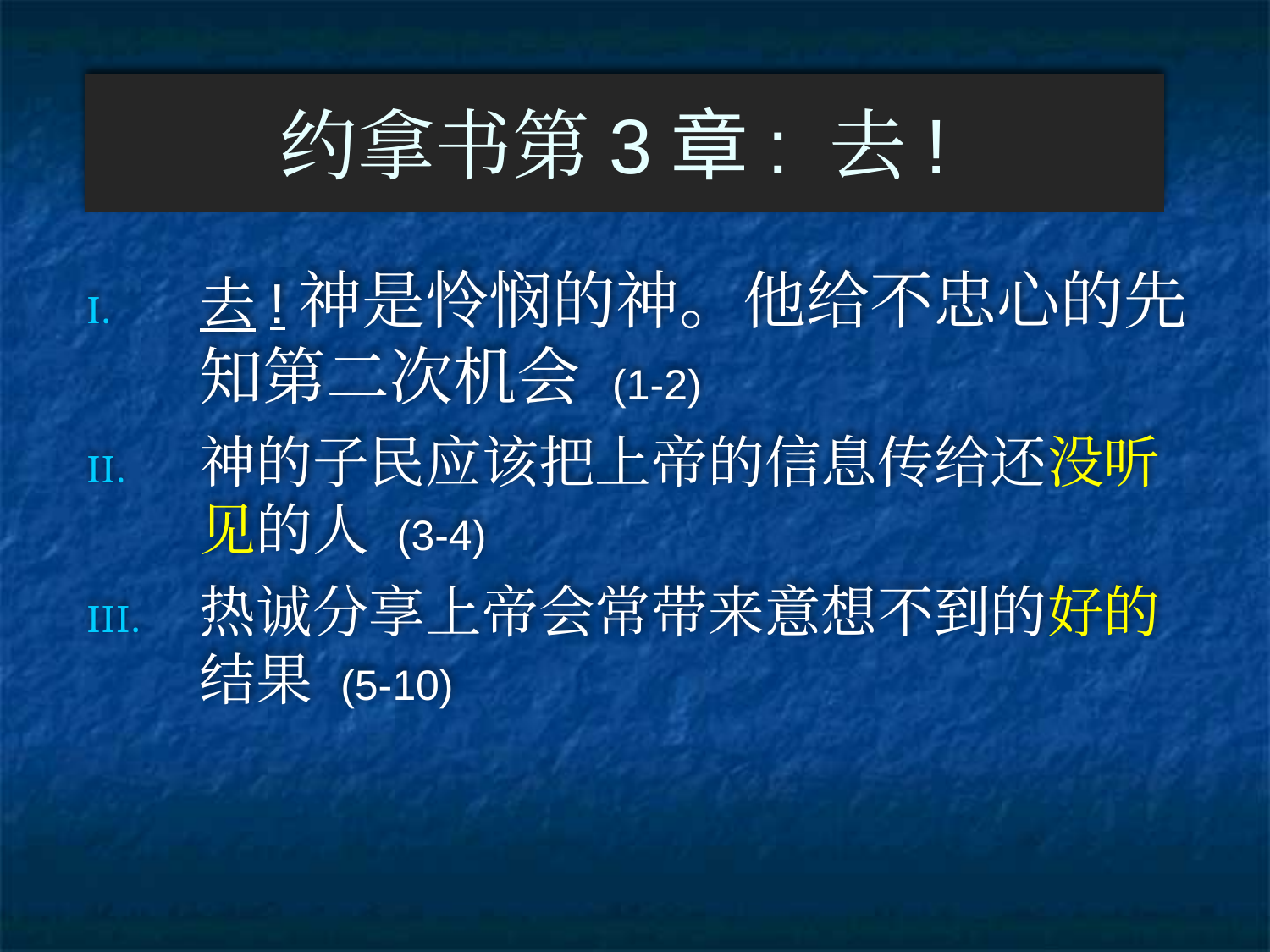

约拿书第3章: 去!
去!神是怜悯的神。他给不忠心的先知第二次机会 (1-2)
神的子民应该把上帝的信息传给还没听见的人 (3-4)
热诚分享上帝会常带来意想不到的好的结果 (5-10)